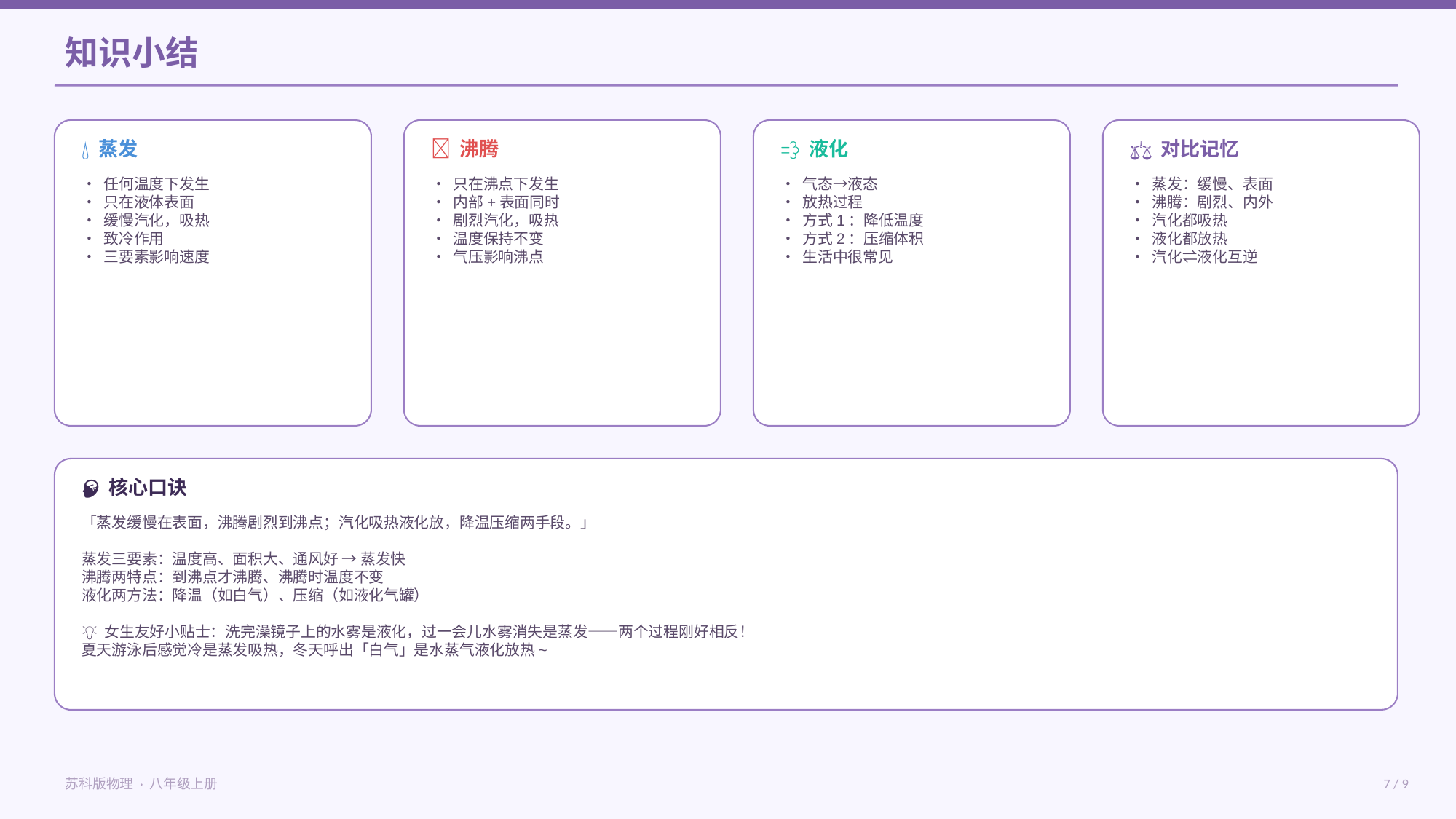

知识小结

💧 蒸发
🫧 沸腾
💨 液化
⚖ 对比记忆
• 任何温度下发生
• 只在液体表面
• 缓慢汽化，吸热
• 致冷作用
• 三要素影响速度
• 只在沸点下发生
• 内部+表面同时
• 剧烈汽化，吸热
• 温度保持不变
• 气压影响沸点
• 气态→液态
• 放热过程
• 方式1：降低温度
• 方式2：压缩体积
• 生活中很常见
• 蒸发：缓慢、表面
• 沸腾：剧烈、内外
• 汽化都吸热
• 液化都放热
• 汽化⇌液化互逆

🧠 核心口诀
「蒸发缓慢在表面，沸腾剧烈到沸点；汽化吸热液化放，降温压缩两手段。」

蒸发三要素：温度高、面积大、通风好 → 蒸发快
沸腾两特点：到沸点才沸腾、沸腾时温度不变
液化两方法：降温（如白气）、压缩（如液化气罐）

💡 女生友好小贴士：洗完澡镜子上的水雾是液化，过一会儿水雾消失是蒸发——两个过程刚好相反！
夏天游泳后感觉冷是蒸发吸热，冬天呼出「白气」是水蒸气液化放热~
苏科版物理 · 八年级上册
7 / 9